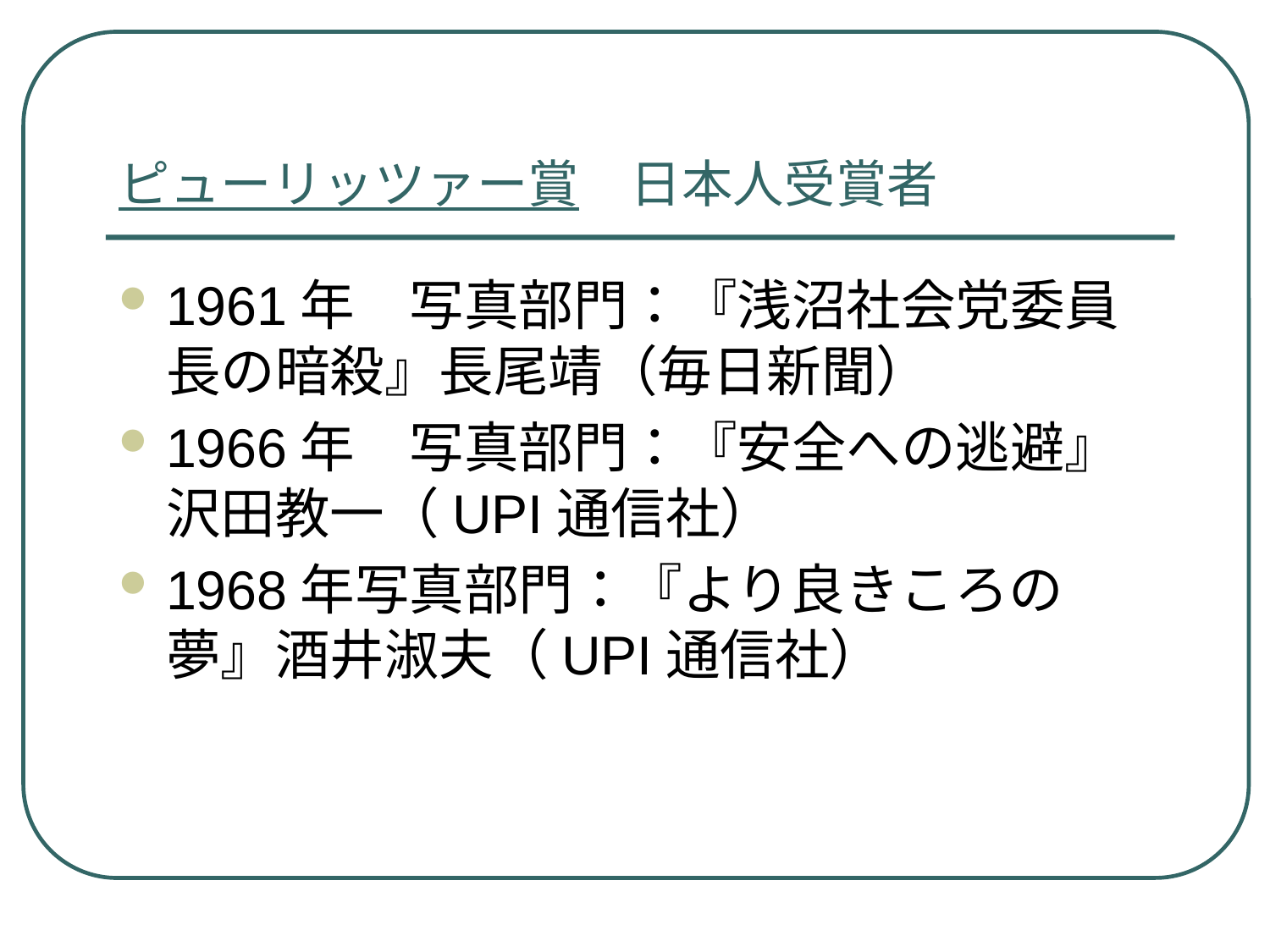

# ピューリッツァー賞　日本人受賞者
1961年　写真部門：『浅沼社会党委員長の暗殺』長尾靖（毎日新聞）
1966年　写真部門：『安全への逃避』沢田教一（UPI通信社）
1968年写真部門：『より良きころの夢』酒井淑夫（UPI通信社）